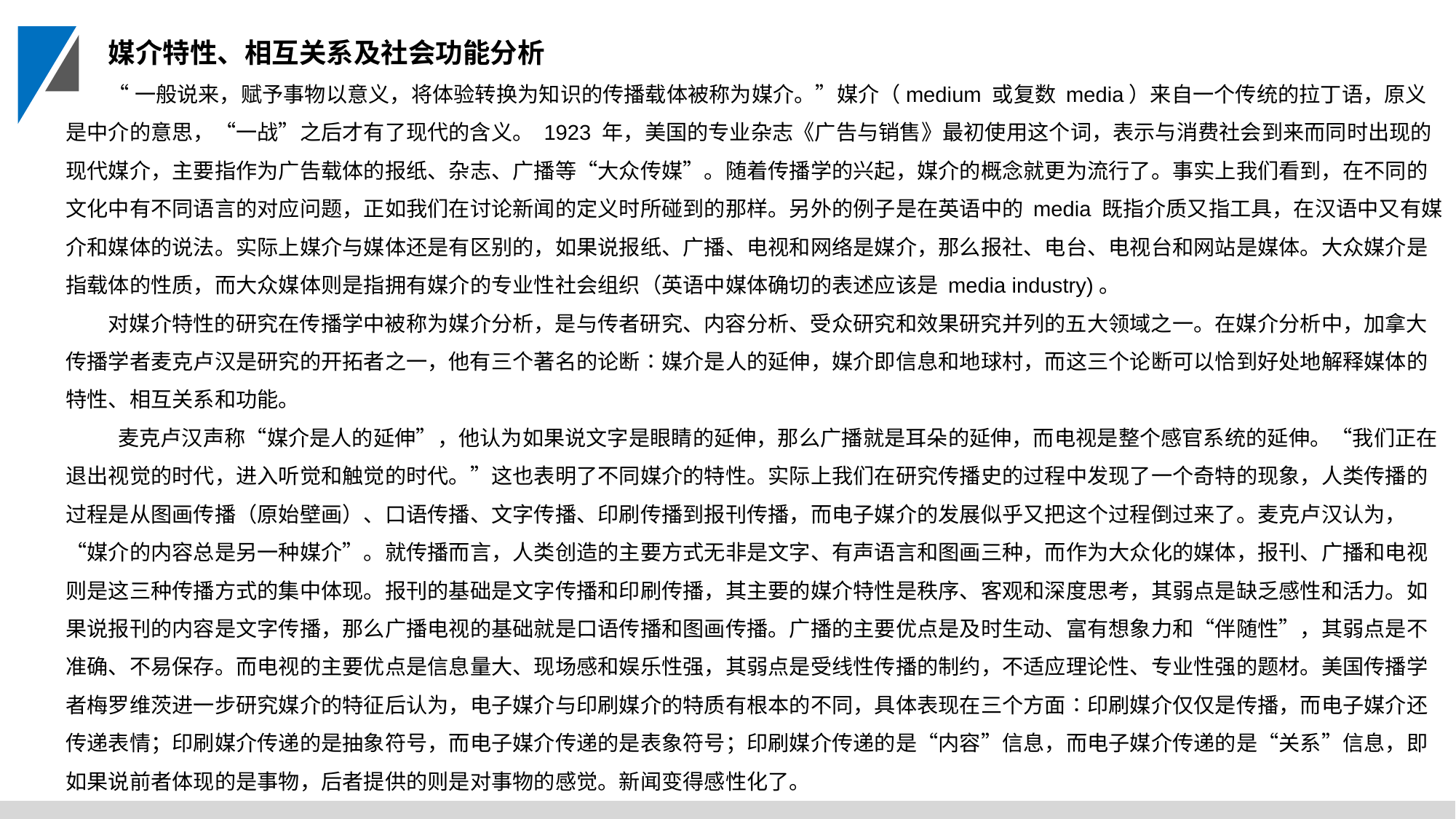

媒介特性、相互关系及社会功能分析
“一般说来，赋予事物以意义，将体验转换为知识的传播载体被称为媒介。”媒介（medium 或复数 media）来自一个传统的拉丁语，原义是中介的意思，“一战”之后才有了现代的含义。 1923 年，美国的专业杂志《广告与销售》最初使用这个词，表示与消费社会到来而同时出现的现代媒介，主要指作为广告载体的报纸、杂志、广播等“大众传媒”。随着传播学的兴起，媒介的概念就更为流行了。事实上我们看到，在不同的文化中有不同语言的对应问题，正如我们在讨论新闻的定义时所碰到的那样。另外的例子是在英语中的 media 既指介质又指工具，在汉语中又有媒介和媒体的说法。实际上媒介与媒体还是有区别的，如果说报纸、广播、电视和网络是媒介，那么报社、电台、电视台和网站是媒体。大众媒介是指载体的性质，而大众媒体则是指拥有媒介的专业性社会组织（英语中媒体确切的表述应该是 media industry)。
对媒介特性的研究在传播学中被称为媒介分析，是与传者研究、内容分析、受众研究和效果研究并列的五大领域之一。在媒介分析中，加拿大传播学者麦克卢汉是研究的开拓者之一，他有三个著名的论断∶媒介是人的延伸，媒介即信息和地球村，而这三个论断可以恰到好处地解释媒体的特性、相互关系和功能。
 麦克卢汉声称“媒介是人的延伸”，他认为如果说文字是眼睛的延伸，那么广播就是耳朵的延伸，而电视是整个感官系统的延伸。“我们正在退出视觉的时代，进入听觉和触觉的时代。”这也表明了不同媒介的特性。实际上我们在研究传播史的过程中发现了一个奇特的现象，人类传播的过程是从图画传播（原始壁画）、口语传播、文字传播、印刷传播到报刊传播，而电子媒介的发展似乎又把这个过程倒过来了。麦克卢汉认为，“媒介的内容总是另一种媒介”。就传播而言，人类创造的主要方式无非是文字、有声语言和图画三种，而作为大众化的媒体，报刊、广播和电视则是这三种传播方式的集中体现。报刊的基础是文字传播和印刷传播，其主要的媒介特性是秩序、客观和深度思考，其弱点是缺乏感性和活力。如果说报刊的内容是文字传播，那么广播电视的基础就是口语传播和图画传播。广播的主要优点是及时生动、富有想象力和“伴随性”，其弱点是不准确、不易保存。而电视的主要优点是信息量大、现场感和娱乐性强，其弱点是受线性传播的制约，不适应理论性、专业性强的题材。美国传播学者梅罗维茨进一步研究媒介的特征后认为，电子媒介与印刷媒介的特质有根本的不同，具体表现在三个方面∶印刷媒介仅仅是传播，而电子媒介还传递表情；印刷媒介传递的是抽象符号，而电子媒介传递的是表象符号；印刷媒介传递的是“内容”信息，而电子媒介传递的是“关系”信息，即如果说前者体现的是事物，后者提供的则是对事物的感觉。新闻变得感性化了。